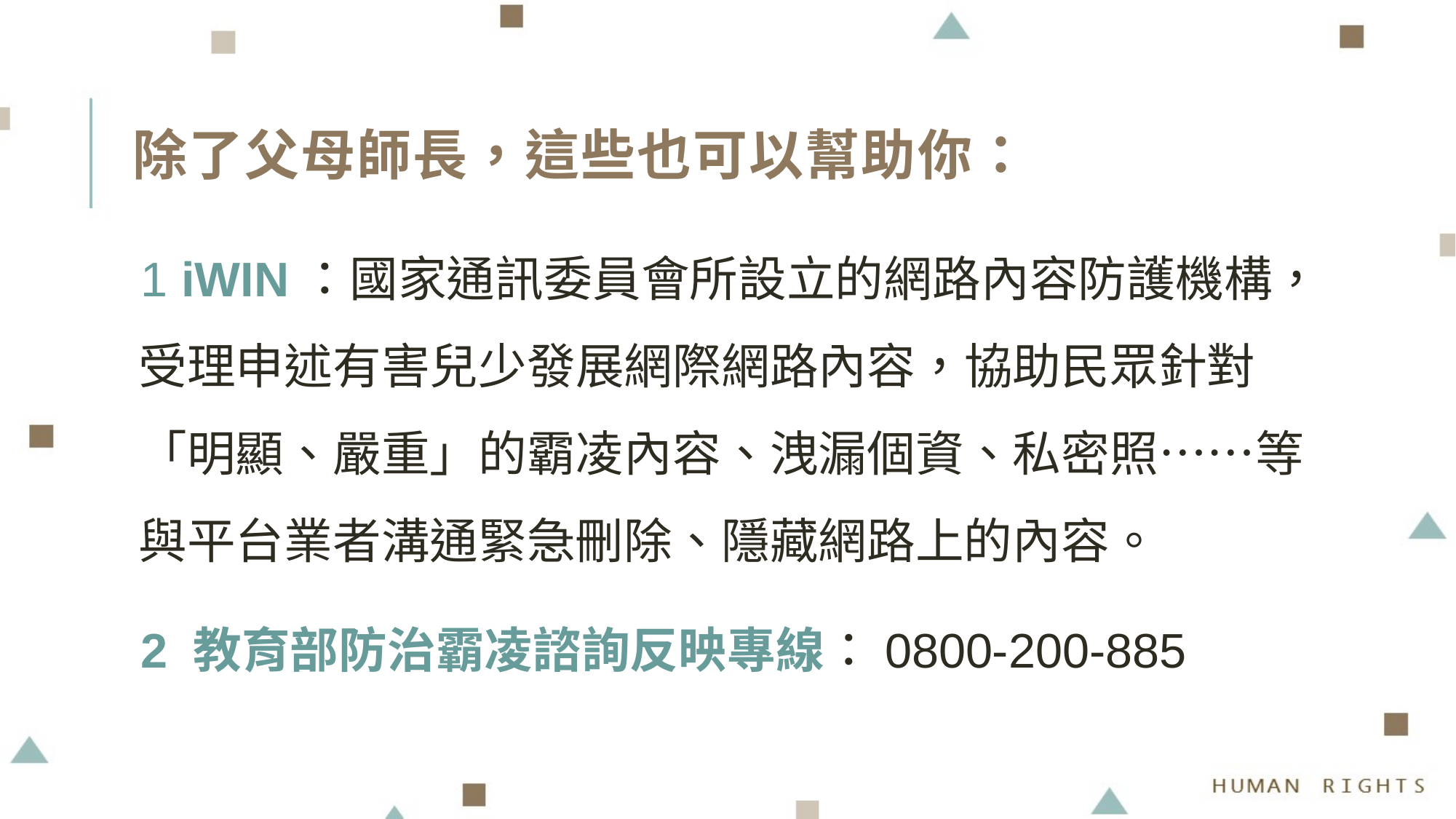

# 除了父母師長，這些也可以幫助你：
1 iWIN：國家通訊委員會所設立的網路內容防護機構，受理申述有害兒少發展網際網路內容，協助民眾針對「明顯、嚴重」的霸凌內容、洩漏個資、私密照……等與平台業者溝通緊急刪除、隱藏網路上的內容。
2 教育部防治霸凌諮詢反映專線：0800-200-885